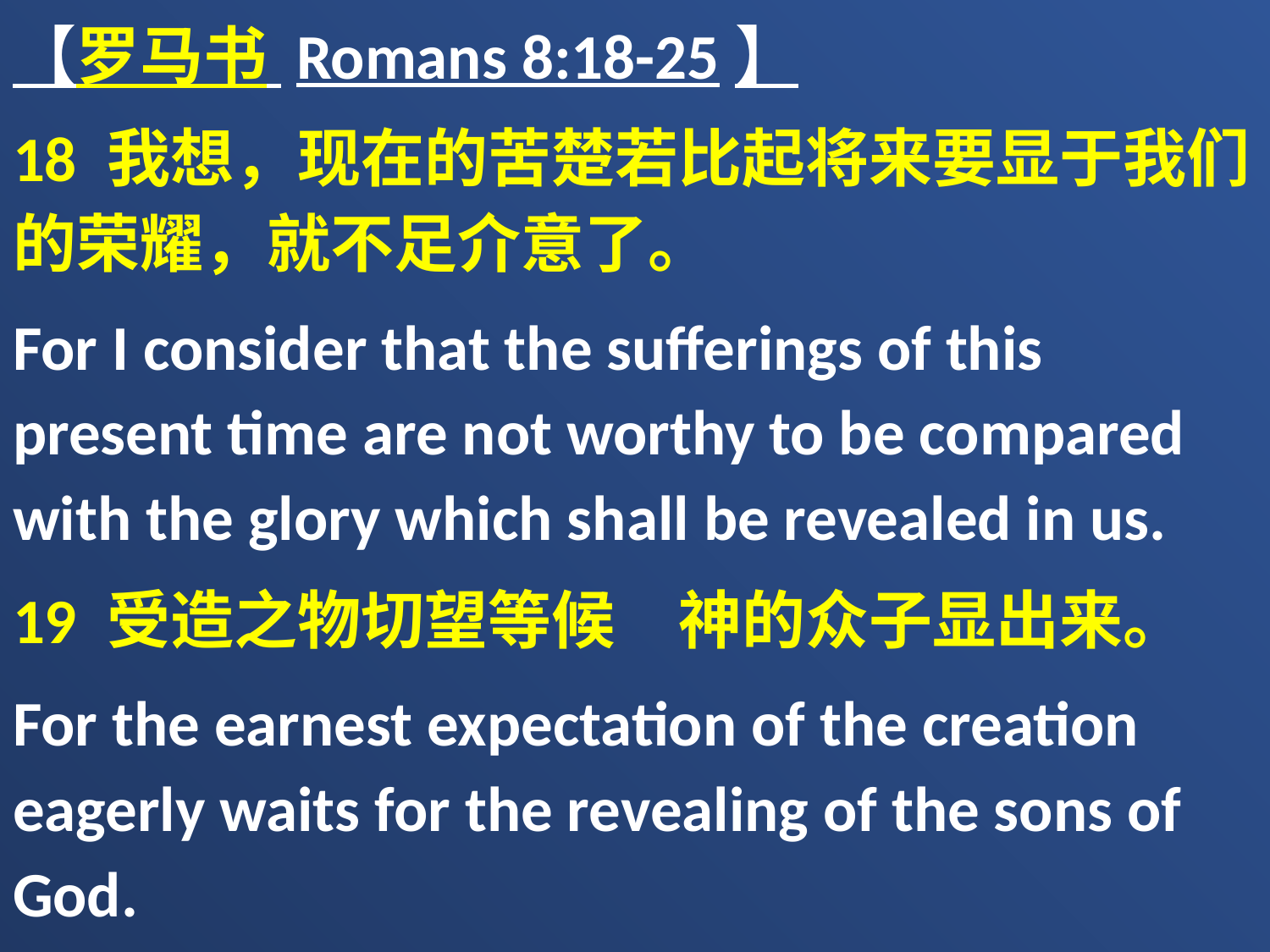

【罗马书 Romans 8:18-25】
18 我想，现在的苦楚若比起将来要显于我们的荣耀，就不足介意了。
For I consider that the sufferings of this present time are not worthy to be compared with the glory which shall be revealed in us.
19 受造之物切望等候　神的众子显出来。
For the earnest expectation of the creation eagerly waits for the revealing of the sons of God.